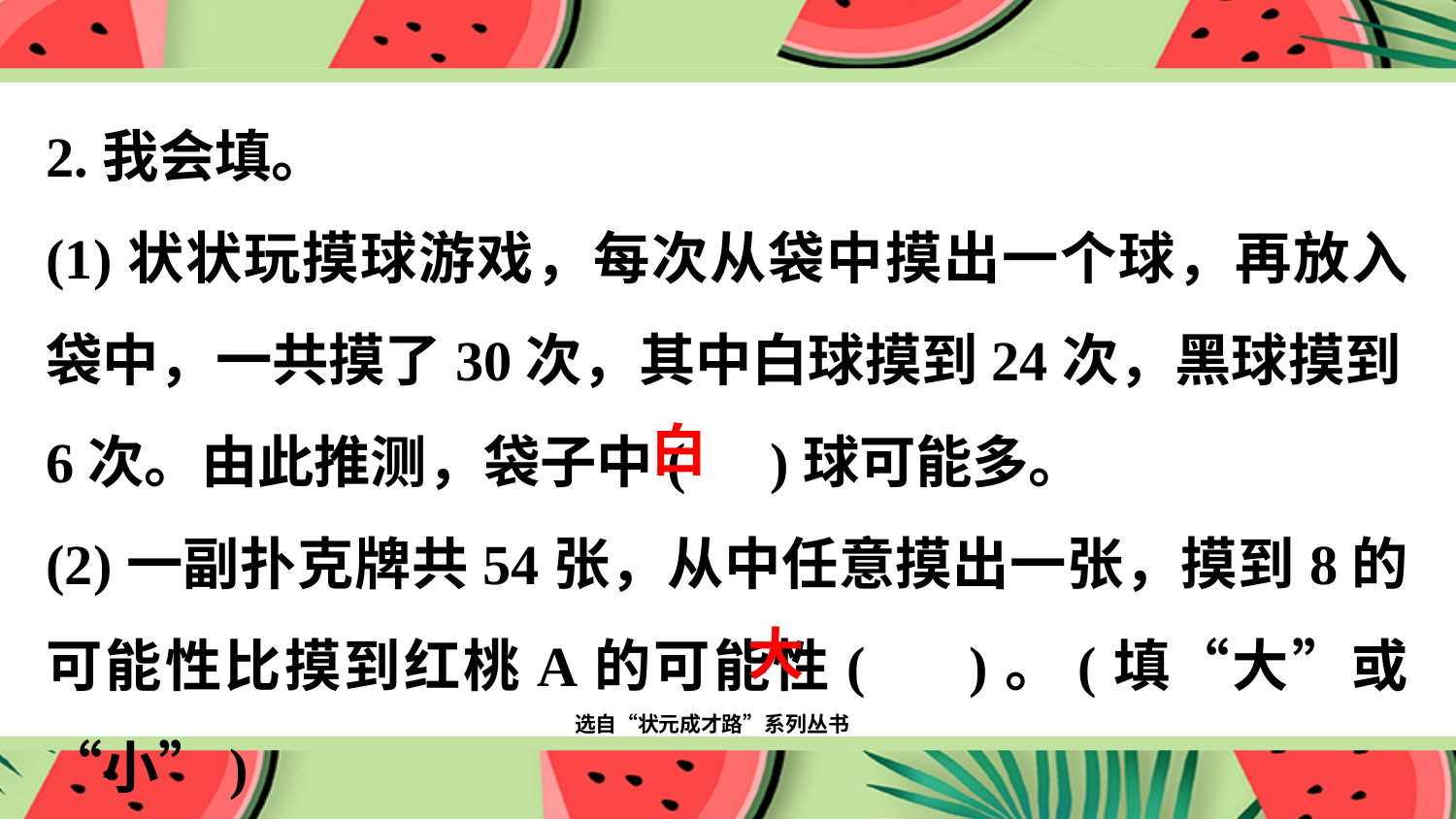

2.我会填。
(1)状状玩摸球游戏，每次从袋中摸出一个球，再放入袋中，一共摸了30次，其中白球摸到24次，黑球摸到6次。由此推测，袋子中(      )球可能多。
(2)一副扑克牌共54张，从中任意摸出一张，摸到8的可能性比摸到红桃A的可能性(      )。(填“大”或“小”)
白
大
选自“状元成才路”系列丛书